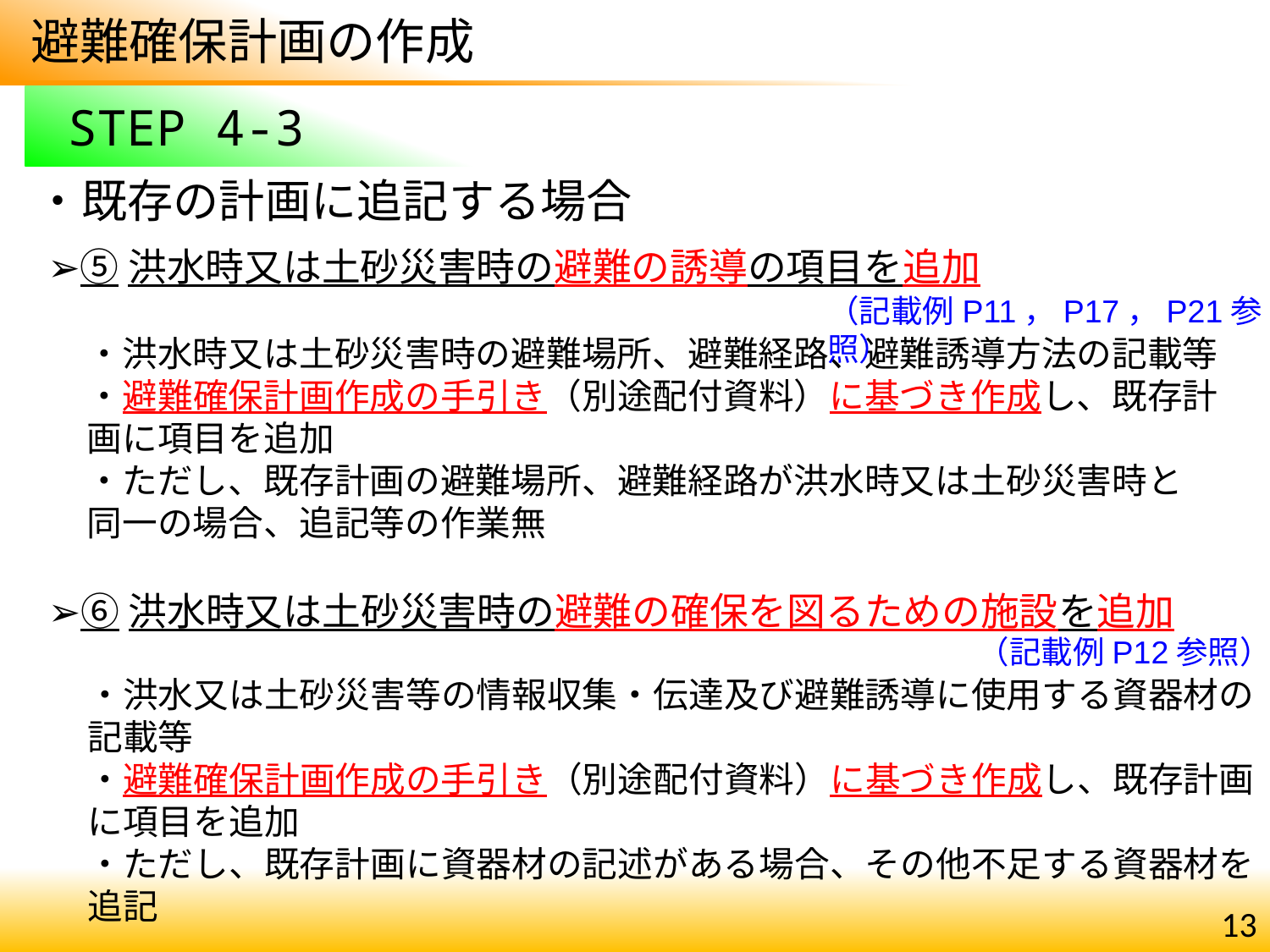

避難確保計画の作成
 STEP 4-3
・既存の計画に追記する場合
➢⑤洪水時又は土砂災害時の避難の誘導の項目を追加
（記載例P11，P17，P21参照）
・洪水時又は土砂災害時の避難場所、避難経路、避難誘導方法の記載等
・避難確保計画作成の手引き（別途配付資料）に基づき作成し、既存計画に項目を追加
・ただし、既存計画の避難場所、避難経路が洪水時又は土砂災害時と
同一の場合、追記等の作業無
➢⑥洪水時又は土砂災害時の避難の確保を図るための施設を追加
（記載例P12参照）
・洪水又は土砂災害等の情報収集・伝達及び避難誘導に使用する資器材の記載等
・避難確保計画作成の手引き（別途配付資料）に基づき作成し、既存計画に項目を追加
・ただし、既存計画に資器材の記述がある場合、その他不足する資器材を追記

13